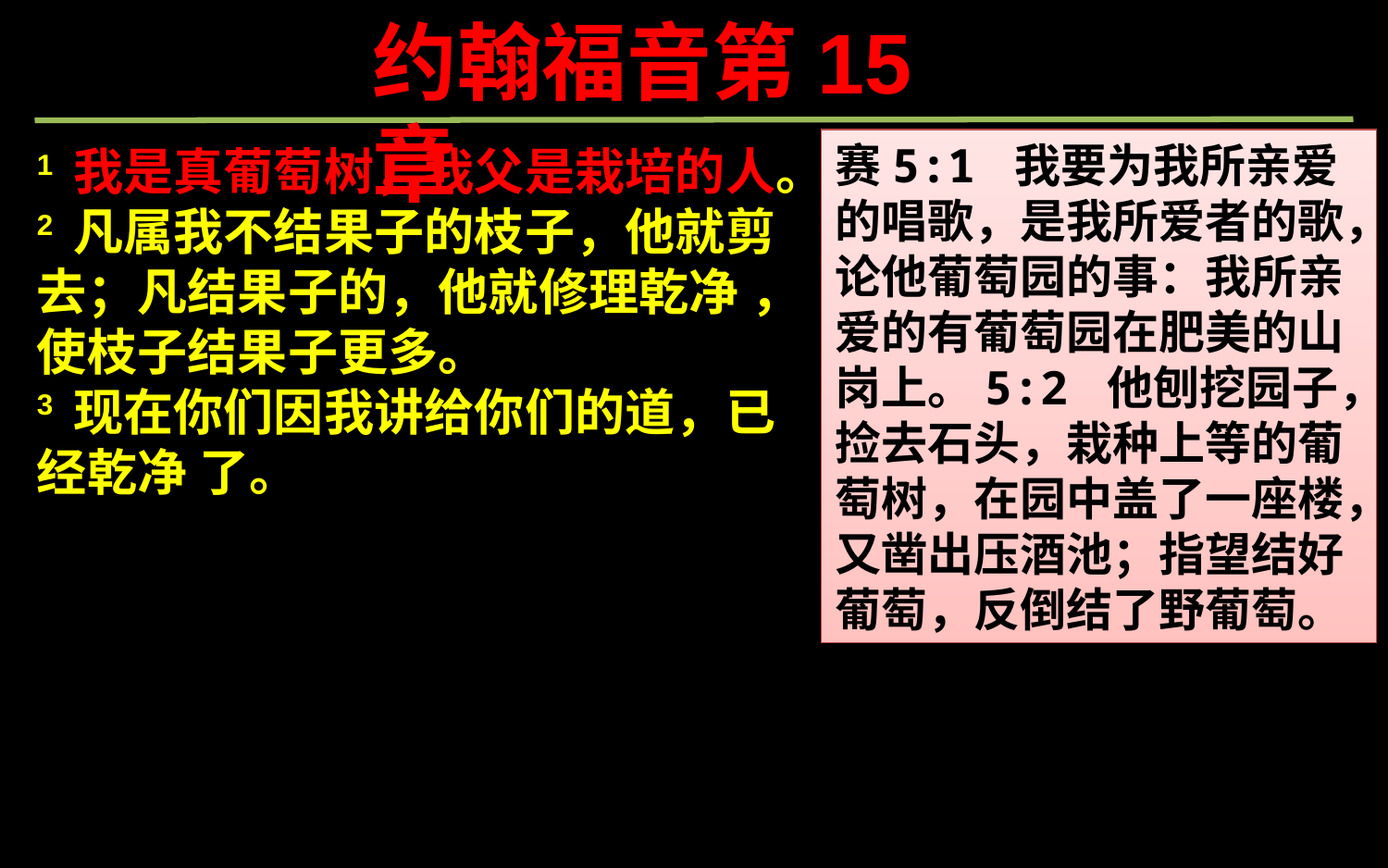

约翰福音第15章
赛5:1 我要为我所亲爱的唱歌，是我所爱者的歌，论他葡萄园的事：我所亲爱的有葡萄园在肥美的山岗上。5:2 他刨挖园子，捡去石头，栽种上等的葡萄树，在园中盖了一座楼，又凿出压酒池；指望结好葡萄，反倒结了野葡萄。
1 我是真葡萄树，我父是栽培的人。
2 凡属我不结果子的枝子，他就剪去；凡结果子的，他就修理乾净 ，使枝子结果子更多。
3 现在你们因我讲给你们的道，已经乾净 了。